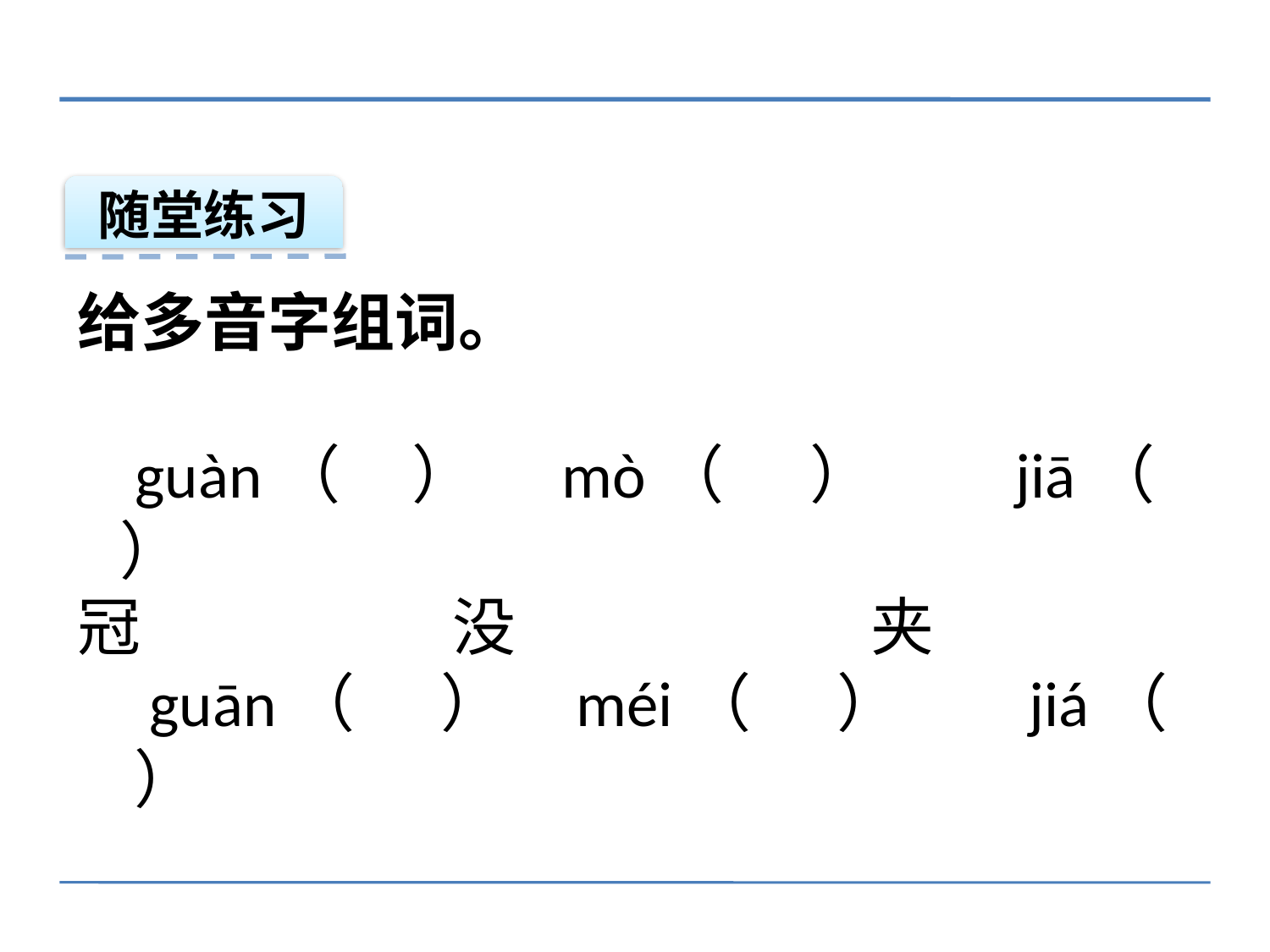

随堂练习
给多音字组词。
    guàn（     ）     mò（      ）         jiā（     ）
冠                      没                         夹
    guān（      ）    méi（      ）        jiá（     ）